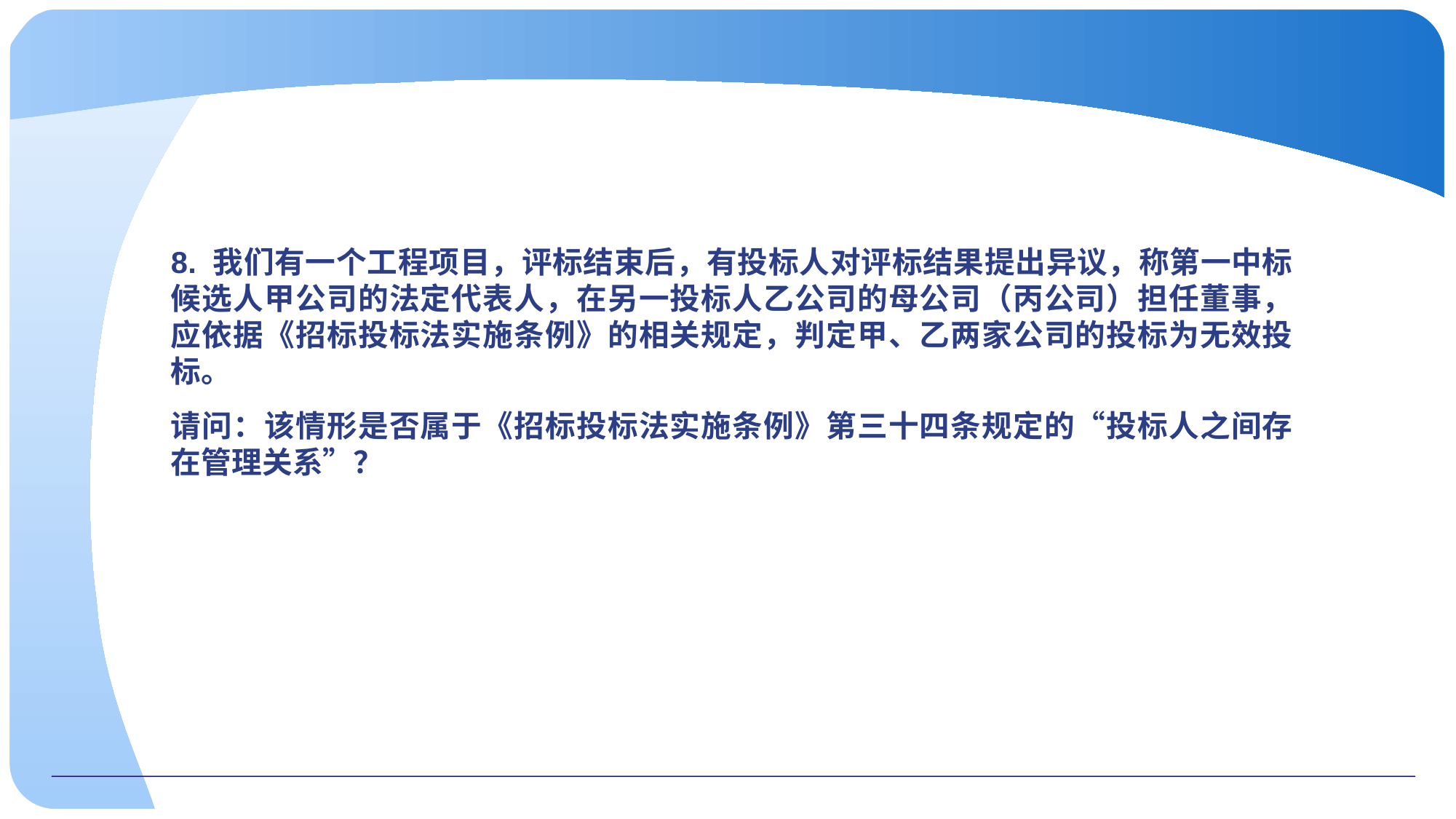

8. 我们有一个工程项目，评标结束后，有投标人对评标结果提出异议，称第一中标候选人甲公司的法定代表人，在另一投标人乙公司的母公司（丙公司）担任董事，应依据《招标投标法实施条例》的相关规定，判定甲、乙两家公司的投标为无效投标。
请问：该情形是否属于《招标投标法实施条例》第三十四条规定的“投标人之间存在管理关系”？